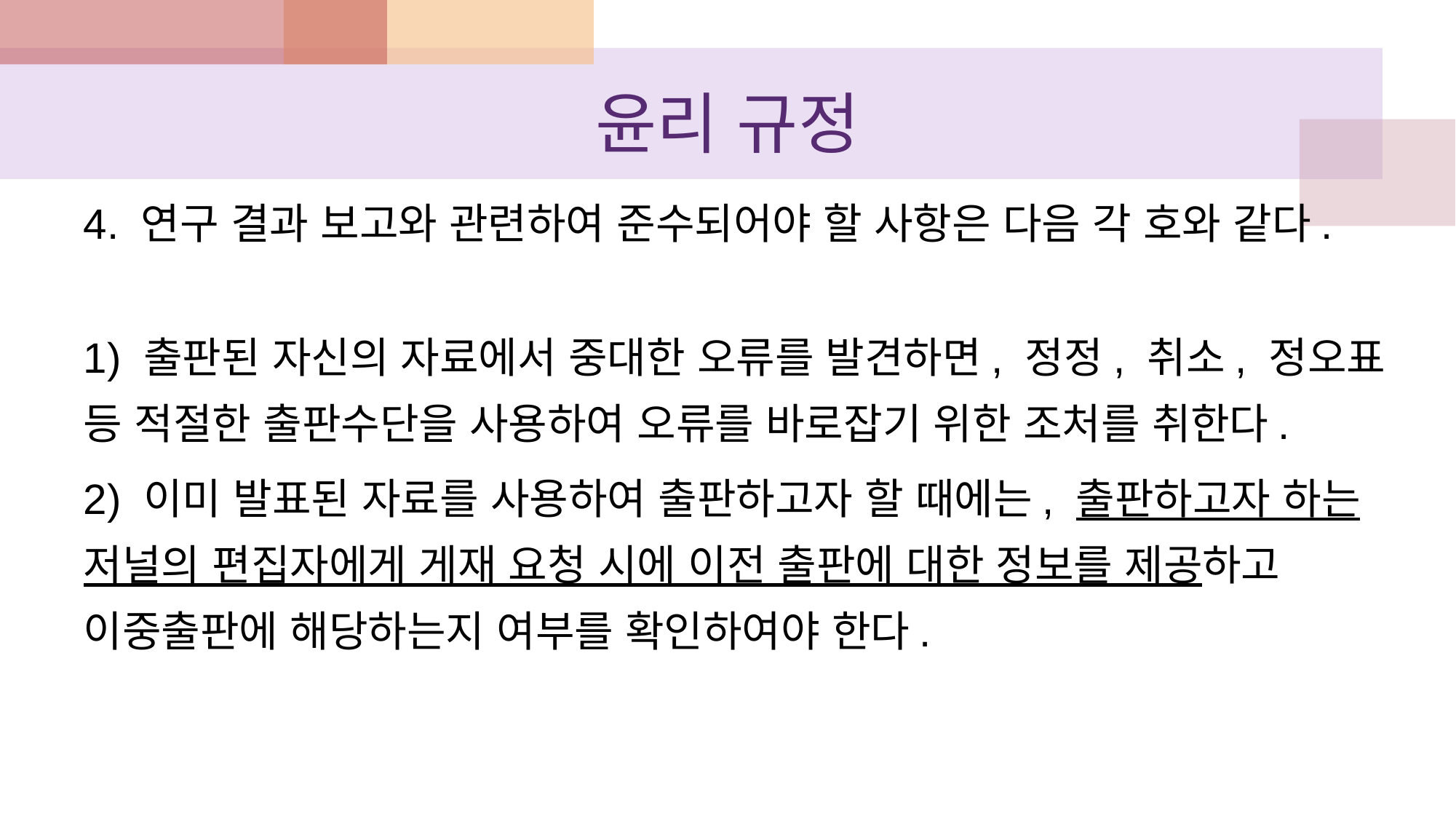

# 윤리 규정
4. 연구 결과 보고와 관련하여 준수되어야 할 사항은 다음 각 호와 같다.

1) 출판된 자신의 자료에서 중대한 오류를 발견하면, 정정, 취소, 정오표 등 적절한 출판수단을 사용하여 오류를 바로잡기 위한 조처를 취한다.
2) 이미 발표된 자료를 사용하여 출판하고자 할 때에는, 출판하고자 하는 저널의 편집자에게 게재 요청 시에 이전 출판에 대한 정보를 제공하고 이중출판에 해당하는지 여부를 확인하여야 한다.